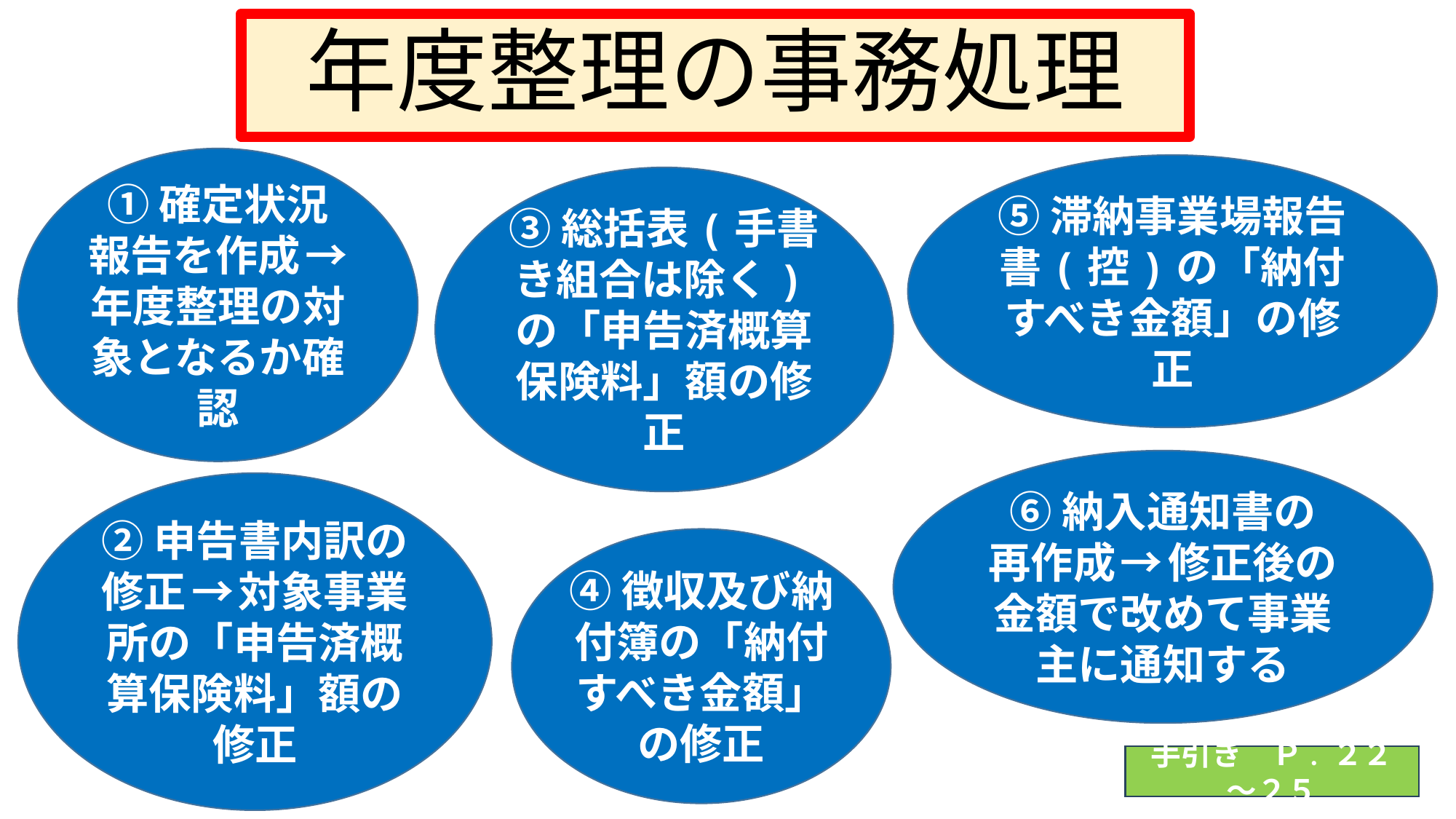

年度整理の事務処理
① 確定状況報告を作成 → 年度整理の対象となるか確認
⑤ 滞納事業場報告書(控)の「納付すべき金額」の修正
③ 総括表(手書き組合は除く)の「申告済概算保険料」額の修正
⑥ 納入通知書の
再作成 → 修正後の金額で改めて事業主に通知する
② 申告書内訳の修正 → 対象事業所の「申告済概算保険料」額の修正
④ 徴収及び納付簿の「納付すべき金額」の修正
手引き　Ｐ. ２２～２５